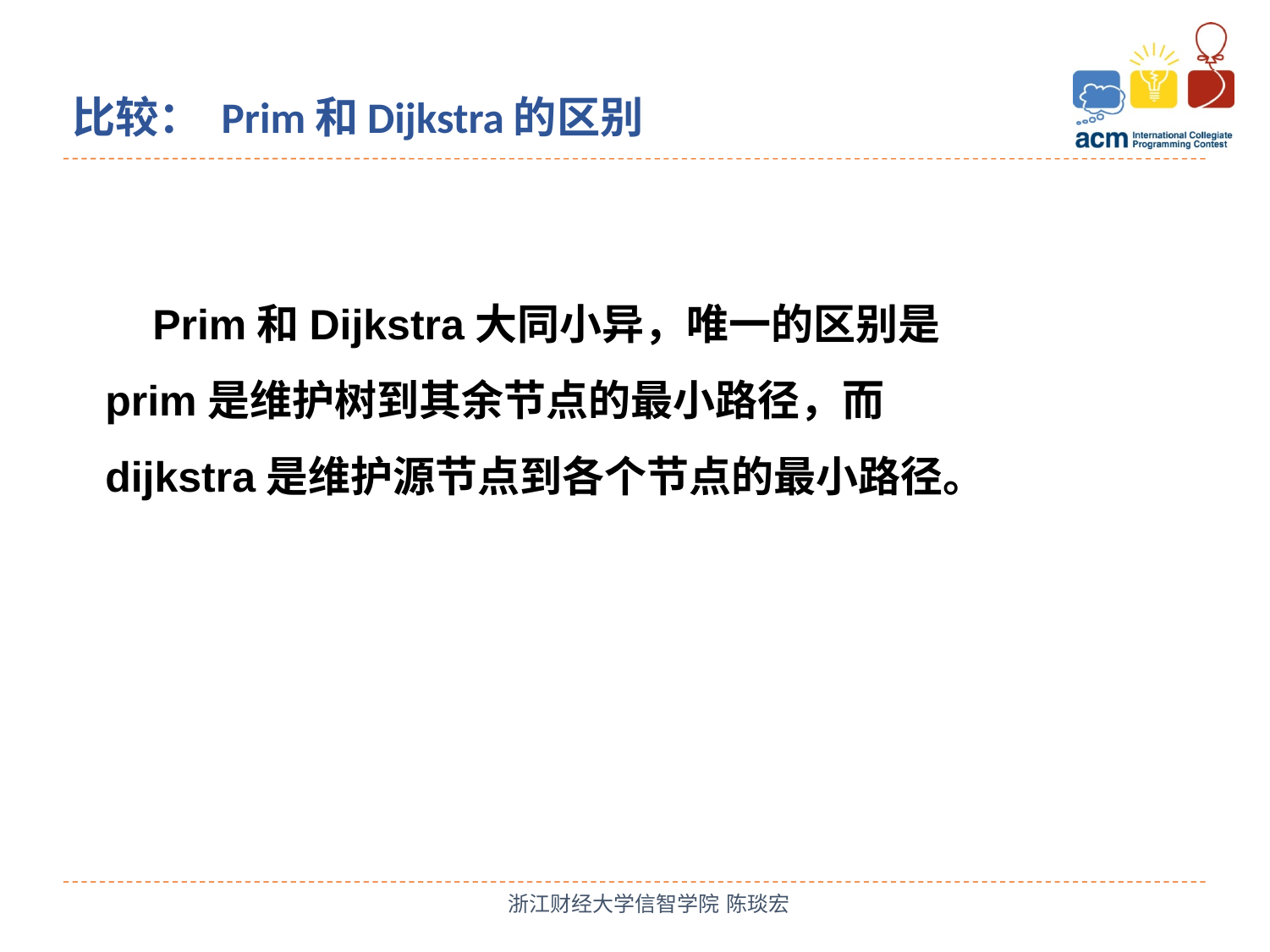

# 比较： Prim和Dijkstra的区别
    Prim和Dijkstra大同小异，唯一的区别是prim是维护树到其余节点的最小路径，而dijkstra是维护源节点到各个节点的最小路径。
22
浙江财经大学信智学院 陈琰宏